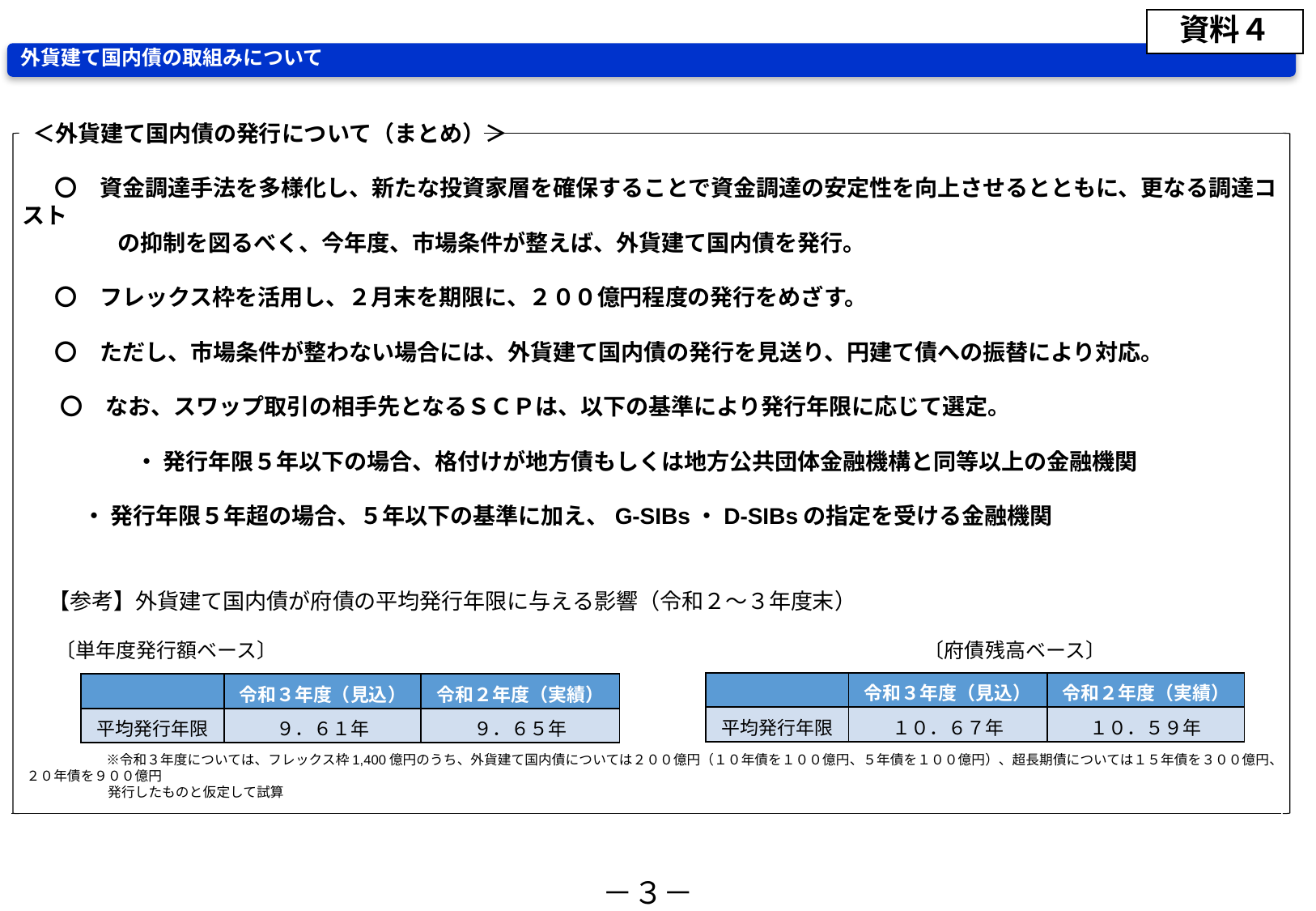

資料４
外貨建て国内債の取組みについて
 ＜外貨建て国内債の発行について（まとめ）＞

　  〇　資金調達手法を多様化し、新たな投資家層を確保することで資金調達の安定性を向上させるとともに、更なる調達コスト
　　　　 の抑制を図るべく、今年度、市場条件が整えば、外貨建て国内債を発行。

　  〇　フレックス枠を活用し、２月末を期限に、２００億円程度の発行をめざす。

　  〇　ただし、市場条件が整わない場合には、外貨建て国内債の発行を見送り、円建て債への振替により対応。

  　〇　なお、スワップ取引の相手先となるＳＣＰは、以下の基準により発行年限に応じて選定。

　　　　　・ 発行年限５年以下の場合、格付けが地方債もしくは地方公共団体金融機構と同等以上の金融機関

           ・ 発行年限５年超の場合、５年以下の基準に加え、G-SIBs・D-SIBsの指定を受ける金融機関

　【参考】外貨建て国内債が府債の平均発行年限に与える影響（令和２～３年度末）

　  〔単年度発行額ベース〕　　　　　　　　　　　　　　　　　　　　　　　　　　　　　　　　〔府債残高ベース〕

　　　　　　   　 ※令和３年度については、フレックス枠1,400億円のうち、外貨建て国内債については２００億円（１０年債を１００億円、５年債を１００億円）、超長期債については１５年債を３００億円、２０年債を９００億円
　　　　         発行したものと仮定して試算
|  | 令和３年度（見込） | 令和２年度（実績） |
| --- | --- | --- |
| 平均発行年限 | １０．６７年 | １０．５９年 |
|  | 令和３年度（見込） | 令和２年度（実績） |
| --- | --- | --- |
| 平均発行年限 | ９．６１年 | ９．６５年 |
－３－